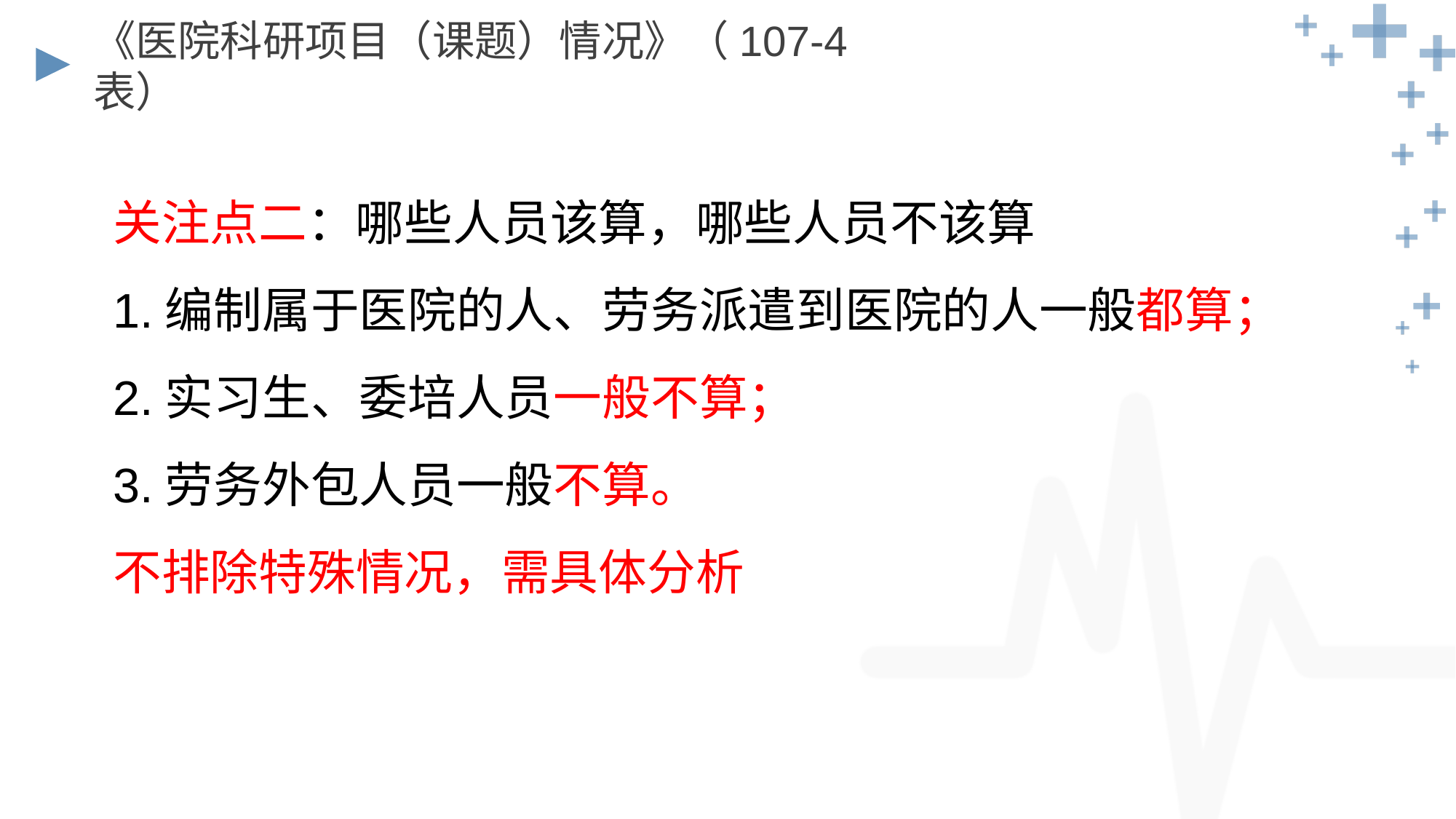

《医院科研项目（课题）情况》（107-4表）

关注点二：哪些人员该算，哪些人员不该算
1.编制属于医院的人、劳务派遣到医院的人一般都算；
2.实习生、委培人员一般不算；
3.劳务外包人员一般不算。
不排除特殊情况，需具体分析